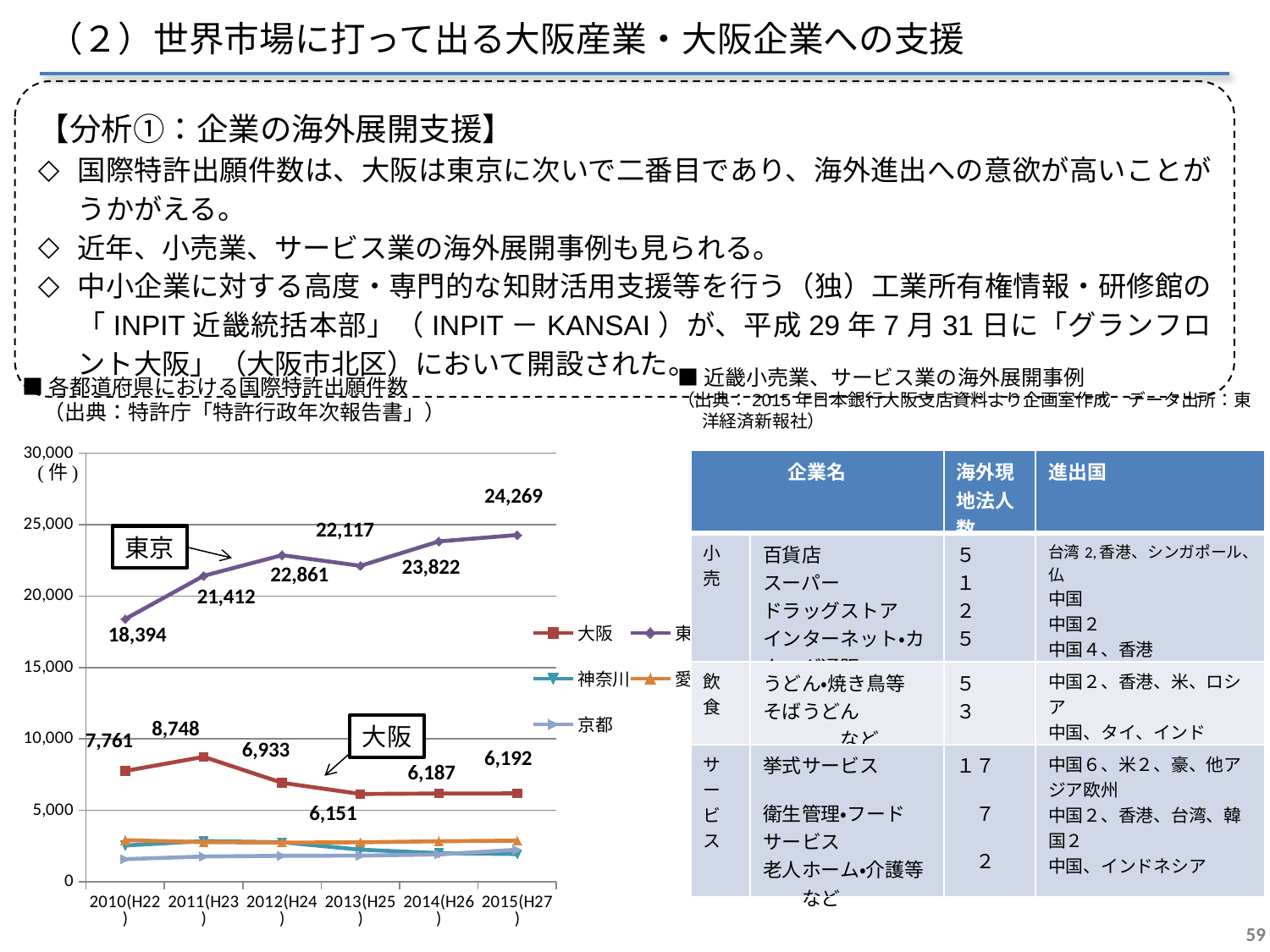

（２）世界市場に打って出る大阪産業・大阪企業への支援
【分析①：企業の海外展開支援】
国際特許出願件数は、大阪は東京に次いで二番目であり、海外進出への意欲が高いことがうかがえる。
近年、小売業、サービス業の海外展開事例も見られる。
中小企業に対する高度・専門的な知財活用支援等を行う（独）工業所有権情報・研修館の「INPIT近畿統括本部」（INPIT－KANSAI）が、平成29年7月31日に「グランフロント大阪」（大阪市北区）において開設された。
■近畿小売業、サービス業の海外展開事例
（出典：2015年日本銀行大阪支店資料より企画室作成　データ出所：東洋経済新報社）
■各都道府県における国際特許出願件数
　（出典：特許庁「特許行政年次報告書」）

[unsupported chart]

| 企業名 |  | 海外現地法人数 | 進出国 |
| --- | --- | --- | --- |
| 小売 | 百貨店 スーパー ドラッグストア インターネット・カタログ通販 | ５ １ ２ ５ | 台湾2,香港、シンガポール、仏 中国 中国２ 中国４、香港 |
| 飲食 | うどん・焼き鳥等 そばうどん　　　　　　　など | ５ ３ | 中国２、香港、米、ロシア 中国、タイ、インド |
| サービス | 挙式サービス 衛生管理・フードサービス 老人ホーム・介護等　　など | １７ 　７ 　２ | 中国６、米２、豪、他アジア欧州 中国２、香港、台湾、韓国２ 中国、インドネシア |
東京
大阪
59